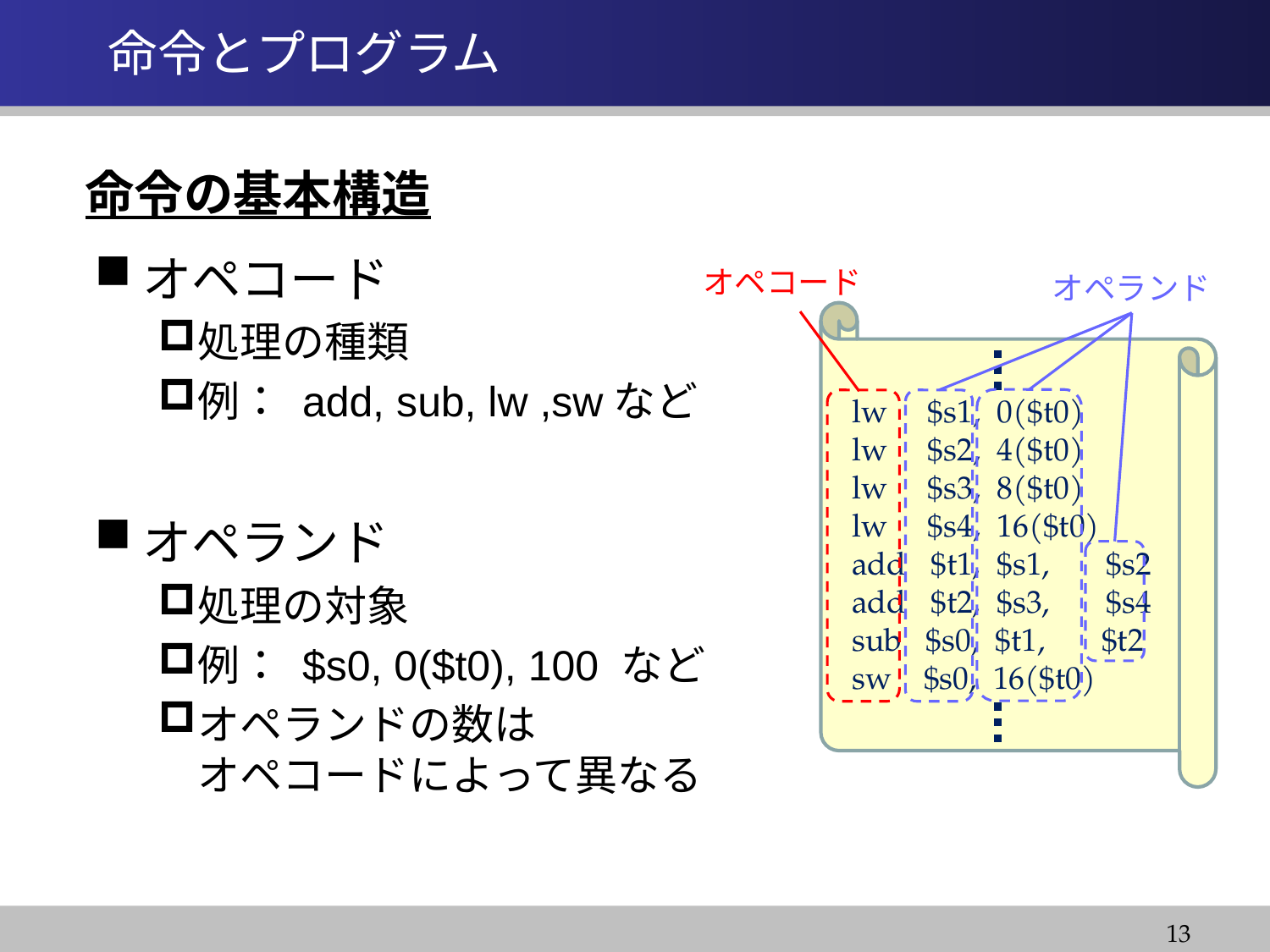

命令とプログラム
命令の基本構造
オペコード
処理の種類
例： add, sub, lw ,swなど

オペランド
処理の対象
例： $s0, 0($t0), 100 など
オペランドの数は
オペコードによって異なる

オペコード
オペランド

lw     $s1,  0($t0)
lw     $s2,  4($t0)
lw     $s3,  8($t0)
lw     $s4,  16($t0)
add   $t1,  $s1,       $s2
add   $t2,  $s3,       $s4
sub   $s0,  $t1,       $t2
sw    $s0,  16($t0)

13